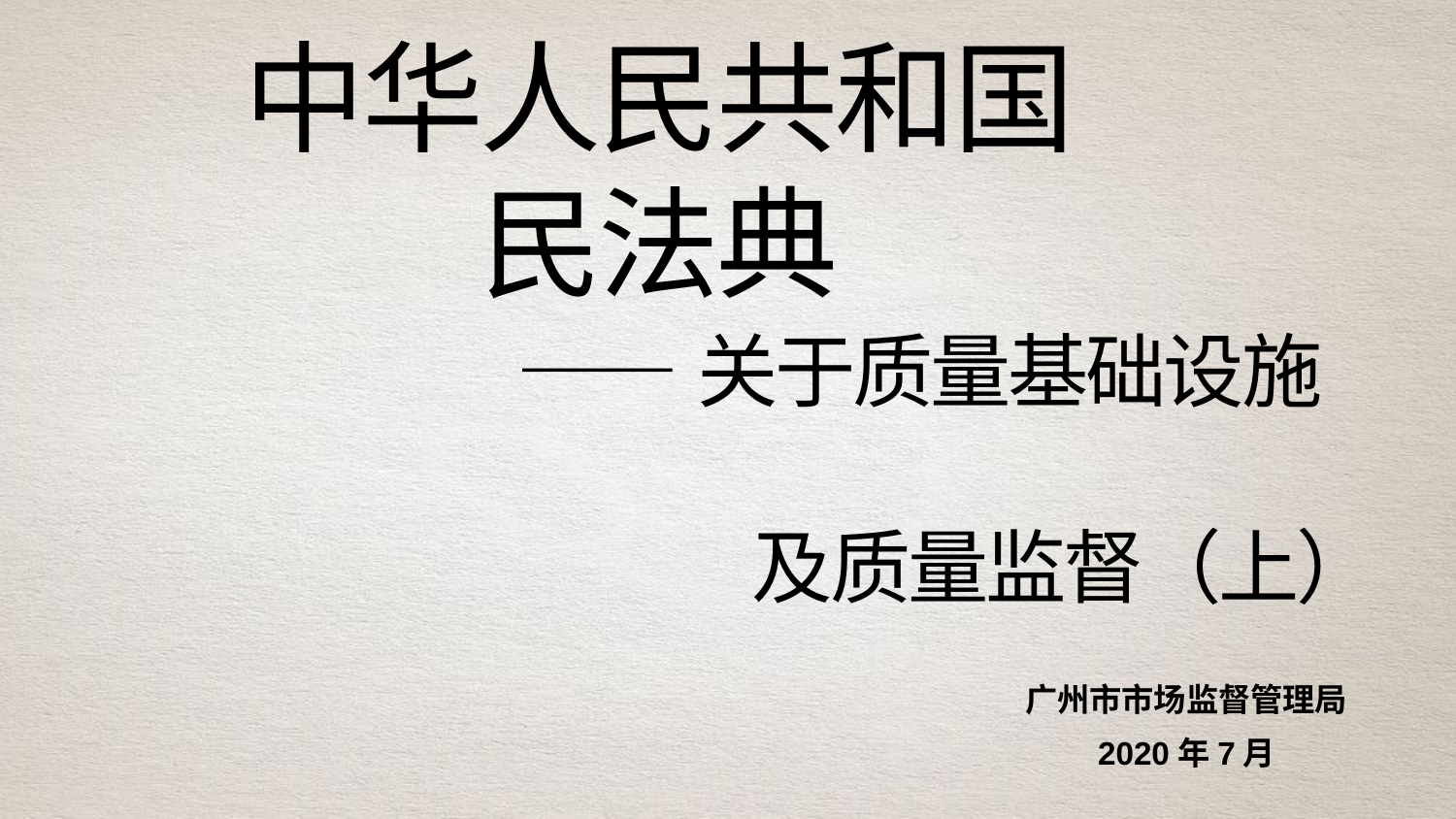

中华人民共和国
民法典
                                   ——关于质量基础设施
                                                    及质量监督（上）
广州市市场监督管理局
2020年7月